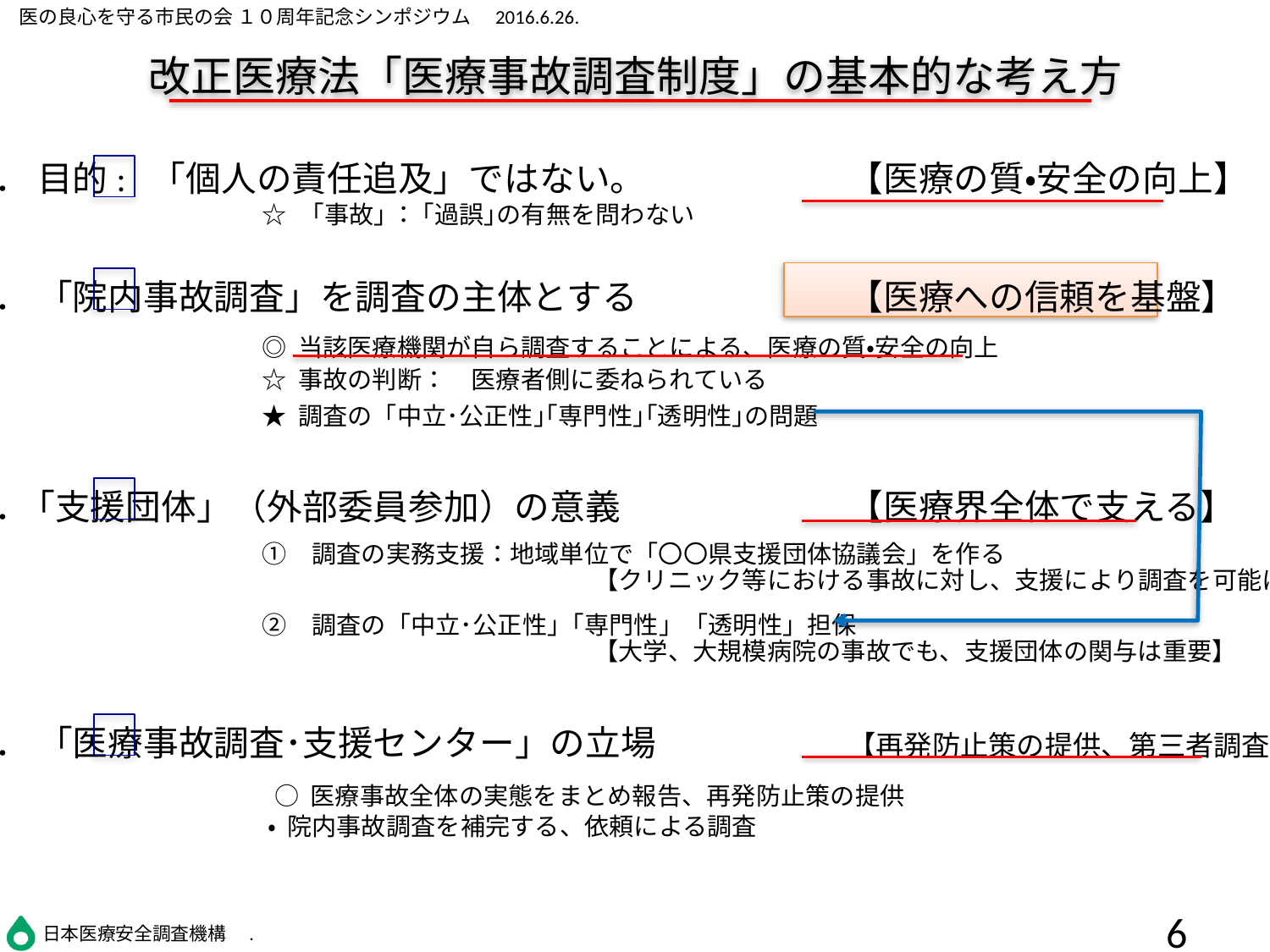

改正医療法「医療事故調査制度」の基本的な考え方
１． 目的:  「個人の責任追及」ではない。		【医療の質・安全の向上】
		　　☆　｢事故｣ ： ｢過誤｣の有無を問わない

２． 「院内事故調査」を調査の主体とする		【医療への信頼を基盤】
		　　◎  当該医療機関が自ら調査することによる、医療の質・安全の向上
	　	　　☆  事故の判断：　医療者側に委ねられている
	　　	　　★  調査の「中立･公正性｣｢専門性｣｢透明性｣の問題

３． ｢支援団体」（外部委員参加）の意義		【医療界全体で支える】
		　　①　調査の実務支援：地域単位で「〇〇県支援団体協議会」を作る
					【クリニック等における事故に対し、支援により調査を可能にする】
		　　②　調査の「中立･公正性」｢専門性」「透明性」担保
				　	【大学、大規模病院の事故でも、支援団体の関与は重要】

４． 「医療事故調査･支援センター」の立場		【再発防止策の提供、第三者調査】
		　　 ○  医療事故全体の実態をまとめ報告、再発防止策の提供
		　　 ・  院内事故調査を補完する、依頼による調査